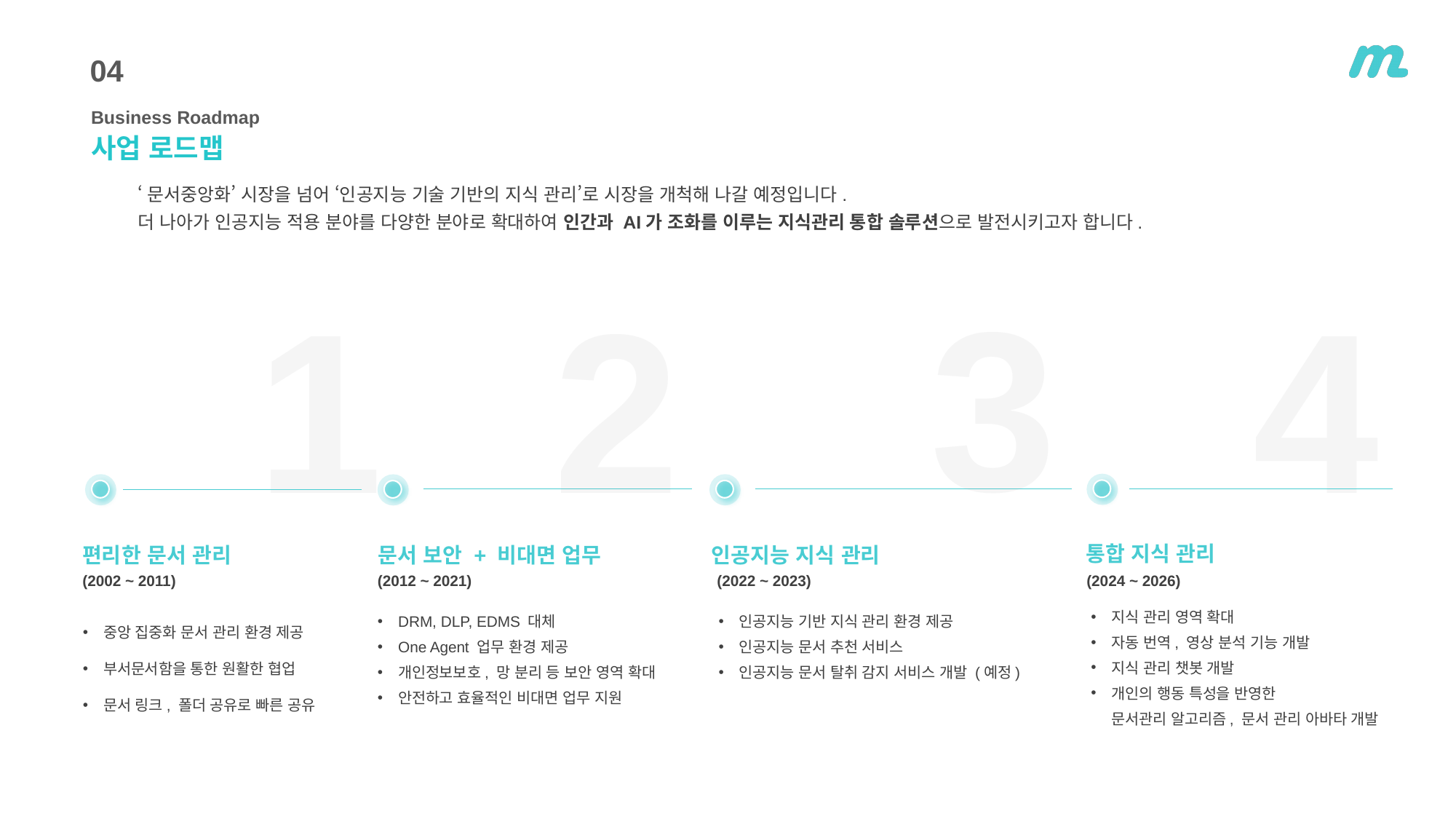

04
Business Roadmap
사업 로드맵
‘문서중앙화’ 시장을 넘어 ‘인공지능 기술 기반의 지식 관리’로 시장을 개척해 나갈 예정입니다.
더 나아가 인공지능 적용 분야를 다양한 분야로 확대하여 인간과 AI가 조화를 이루는 지식관리 통합 솔루션으로 발전시키고자 합니다.
3
1
2
4

통합 지식 관리
문서 보안 + 비대면 업무
인공지능 지식 관리
편리한 문서 관리
(2002 ~ 2011)
(2012 ~ 2021)
(2022 ~ 2023)
(2024 ~ 2026)
지식 관리 영역 확대
자동 번역, 영상 분석 기능 개발
지식 관리 챗봇 개발
개인의 행동 특성을 반영한
    문서관리 알고리즘, 문서 관리 아바타 개발
중앙 집중화 문서 관리 환경 제공
부서문서함을 통한 원활한 협업
문서 링크, 폴더 공유로 빠른 공유
DRM, DLP, EDMS 대체
One Agent 업무 환경 제공
개인정보보호, 망 분리 등 보안 영역 확대
안전하고 효율적인 비대면 업무 지원
인공지능 기반 지식 관리 환경 제공
인공지능 문서 추천 서비스
인공지능 문서 탈취 감지 서비스 개발 (예정)